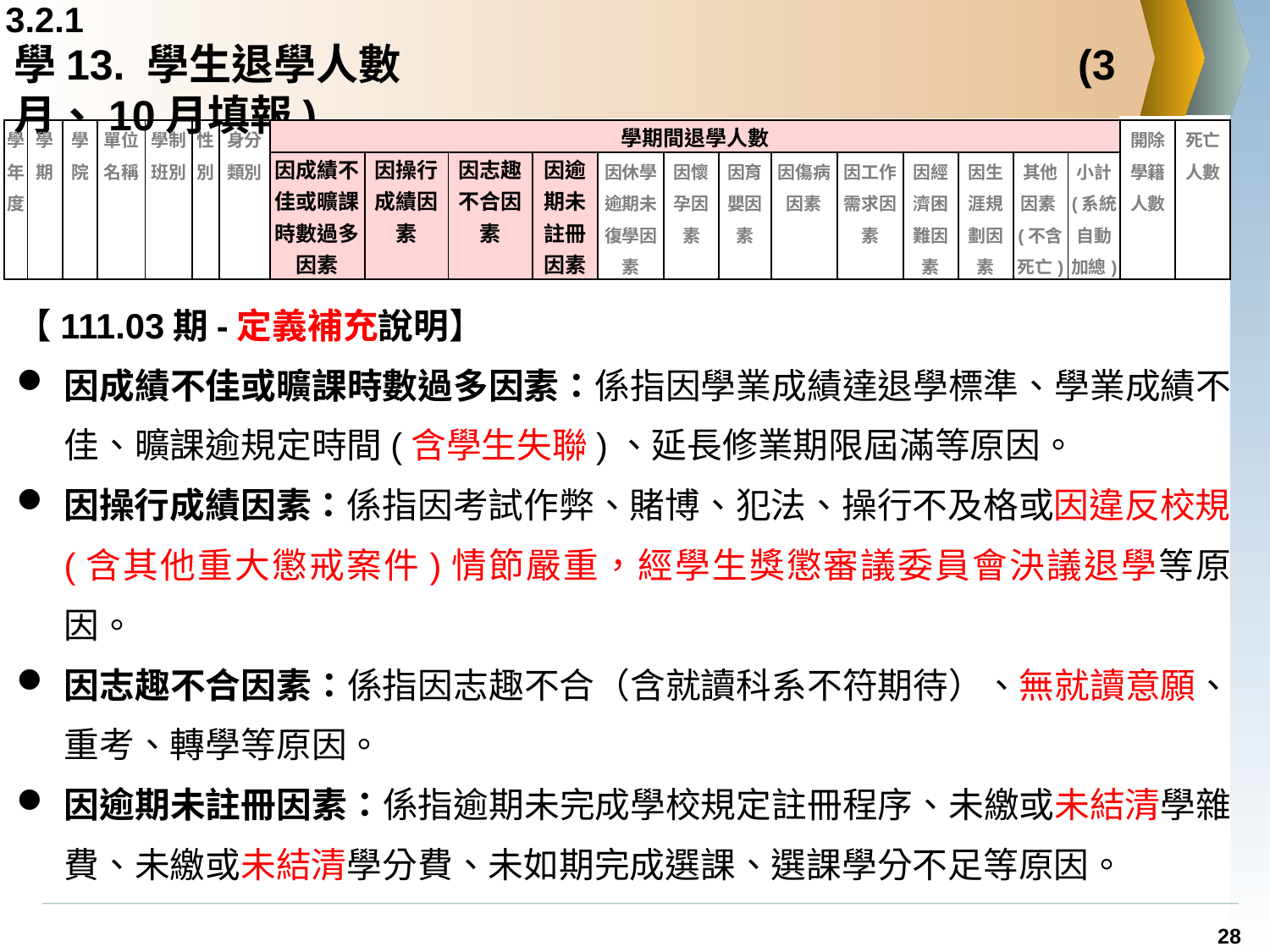

3.2.1
# 學13. 學生退學人數					    (3月、10月填報)
| 學年度 | 學期 | 學院 | 單位名稱 | 學制班別 | 性別 | 身分類別 | 學期間退學人數 |  |  |  |  |  |  |  |  |  |  |  |  | 開除學籍人數 | 死亡人數 |
| --- | --- | --- | --- | --- | --- | --- | --- | --- | --- | --- | --- | --- | --- | --- | --- | --- | --- | --- | --- | --- | --- |
|  |  |  |  |  |  |  | 因成績不佳或曠課時數過多因素 | 因操行成績因素 | 因志趣不合因素 | 因逾期未註冊因素 | 因休學逾期未復學因素 | 因懷孕因素 | 因育嬰因素 | 因傷病因素 | 因工作需求因素 | 因經濟困難因素 | 因生涯規劃因素 | 其他因素(不含死亡) | 小計 (系統自動加總) |  |  |
【111.03期-定義補充說明】
因成績不佳或曠課時數過多因素：係指因學業成績達退學標準、學業成績不佳、曠課逾規定時間(含學生失聯)、延長修業期限屆滿等原因。
因操行成績因素：係指因考試作弊、賭博、犯法、操行不及格或因違反校規(含其他重大懲戒案件)情節嚴重，經學生獎懲審議委員會決議退學等原因。
因志趣不合因素：係指因志趣不合（含就讀科系不符期待）、無就讀意願、重考、轉學等原因。
因逾期未註冊因素：係指逾期未完成學校規定註冊程序、未繳或未結清學雜費、未繳或未結清學分費、未如期完成選課、選課學分不足等原因。